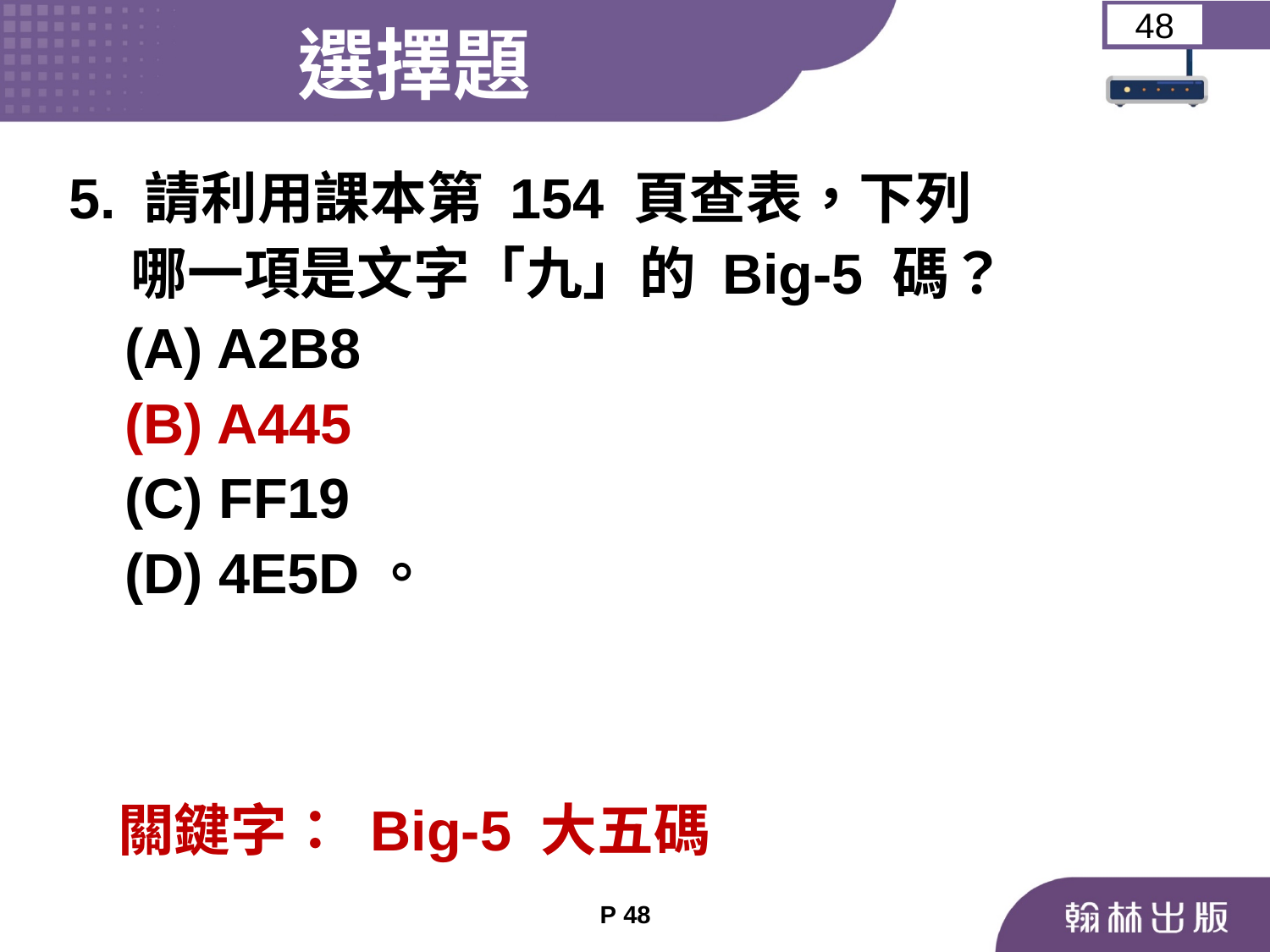

選擇題

48
 5. 請利用課本第 154 頁查表，下列
     哪一項是文字「九」的 Big-5 碼？
	   (A) A2B8
	   (B) A445
	   (C) FF19
	   (D) 4E5D。

關鍵字： Big-5 大五碼
P 48